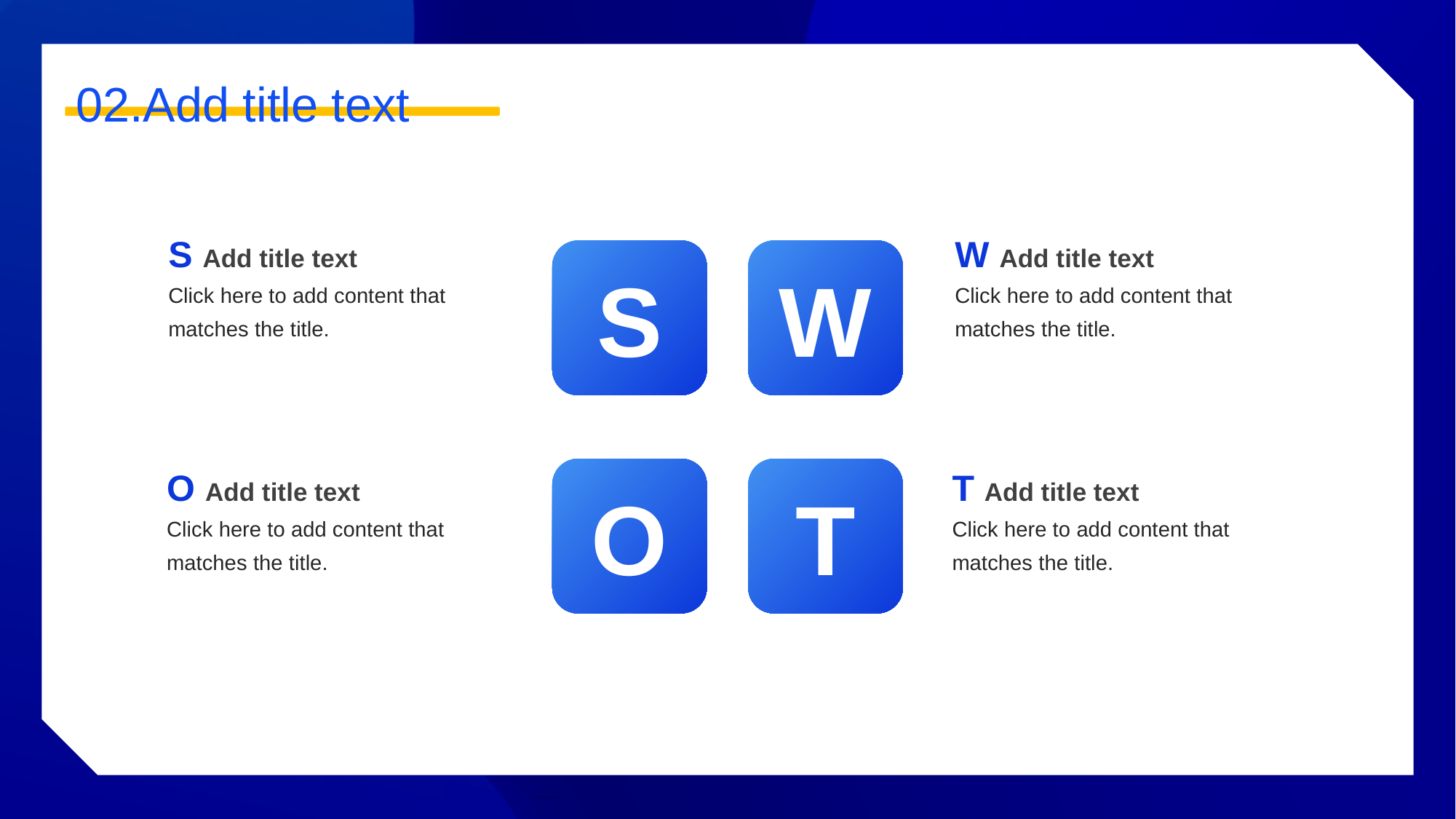

02.Add title text
S Add title text
Click here to add content that matches the title.
W Add title text
Click here to add content that matches the title.
S
W
O Add title text
Click here to add content that matches the title.
T Add title text
Click here to add content that matches the title.
O
T
PPT模板 http://www.1ppt.com/moban/